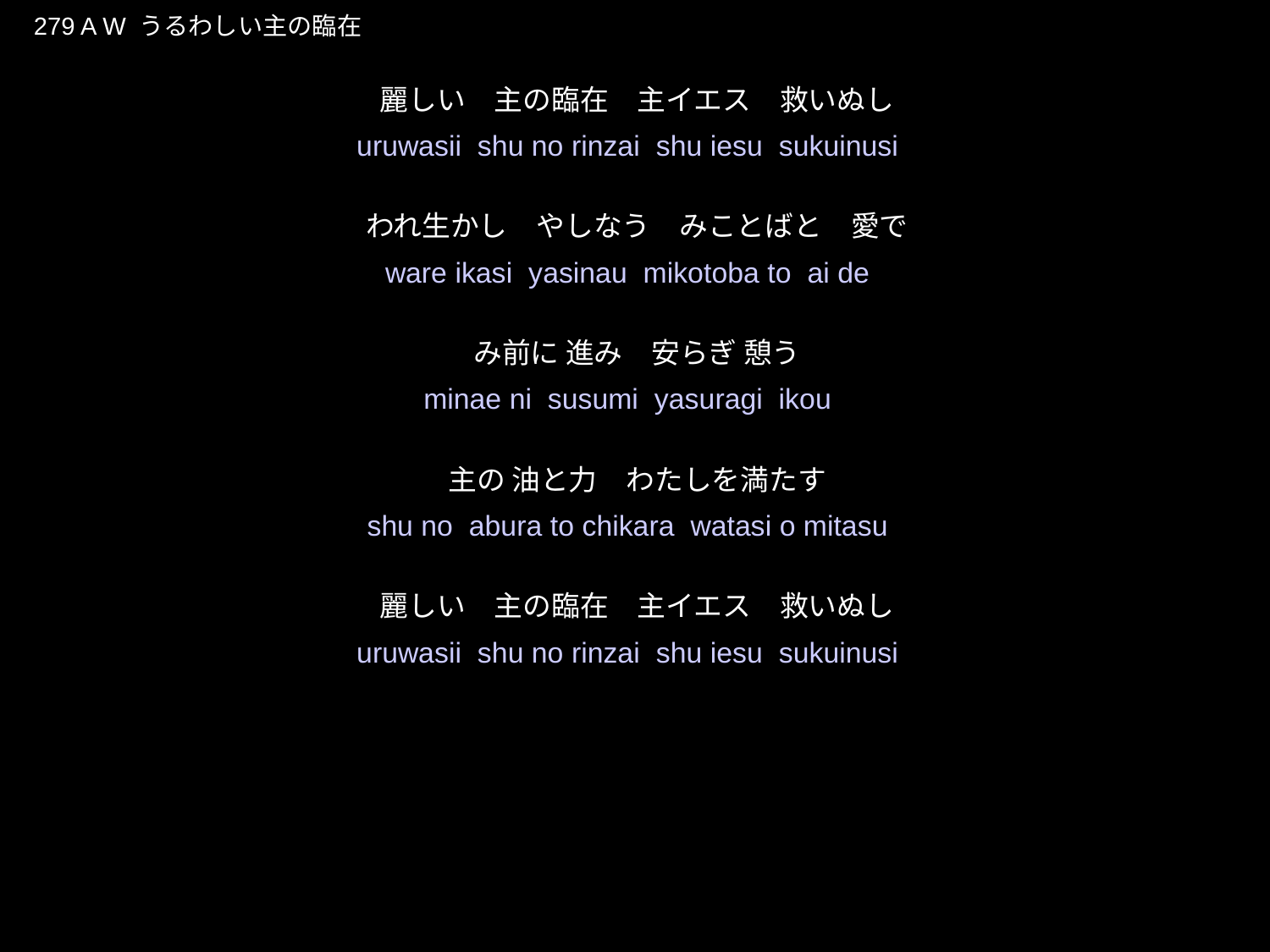

うるわしいしゅのりんざい
★W
279 A W うるわしい主の臨在
麗しい　主の臨在　主イエス　救いぬし
われ生かし　やしなう　みことばと　愛で
み前に 進み　安らぎ 憩う
主の 油と力　わたしを満たす
麗しい　主の臨在　主イエス　救いぬし
★３
uruwasii  shu no rinzai  shu iesu  sukuinusi
ware ikasi  yasinau  mikotoba to  ai de
minae ni  susumi  yasuragi  ikou
shu no  abura to chikara  watasi o mitasu
uruwasii  shu no rinzai  shu iesu  sukuinusi